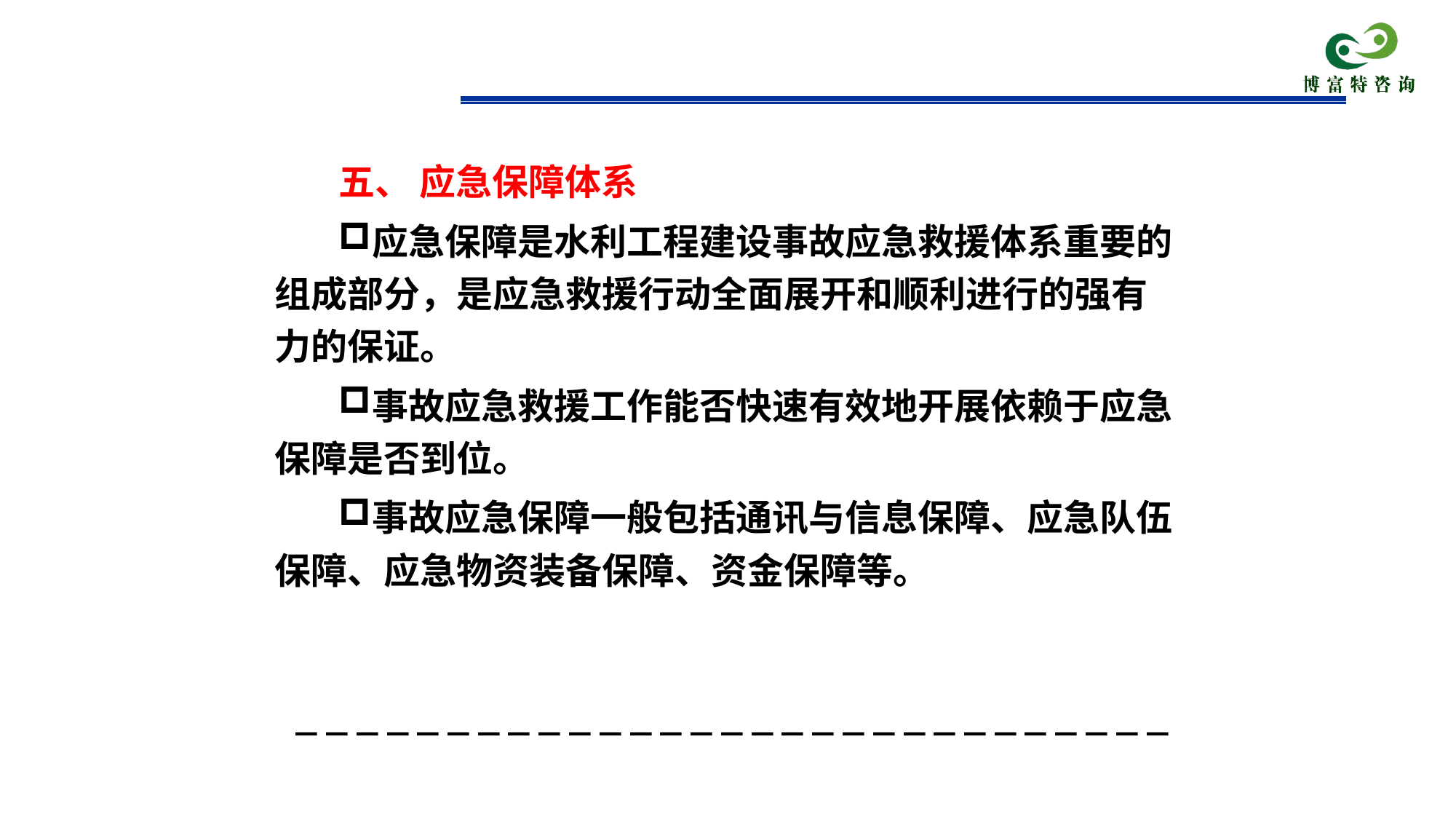

# 五、 应急保障体系
应急保障是水利工程建设事故应急救援体系重要的组成部分，是应急救援行动全面展开和顺利进行的强有力的保证。
事故应急救援工作能否快速有效地开展依赖于应急保障是否到位。
事故应急保障一般包括通讯与信息保障、应急队伍保障、应急物资装备保障、资金保障等。
－－－－－－－－－－－－－－－－－－－－－－－－－－－－－